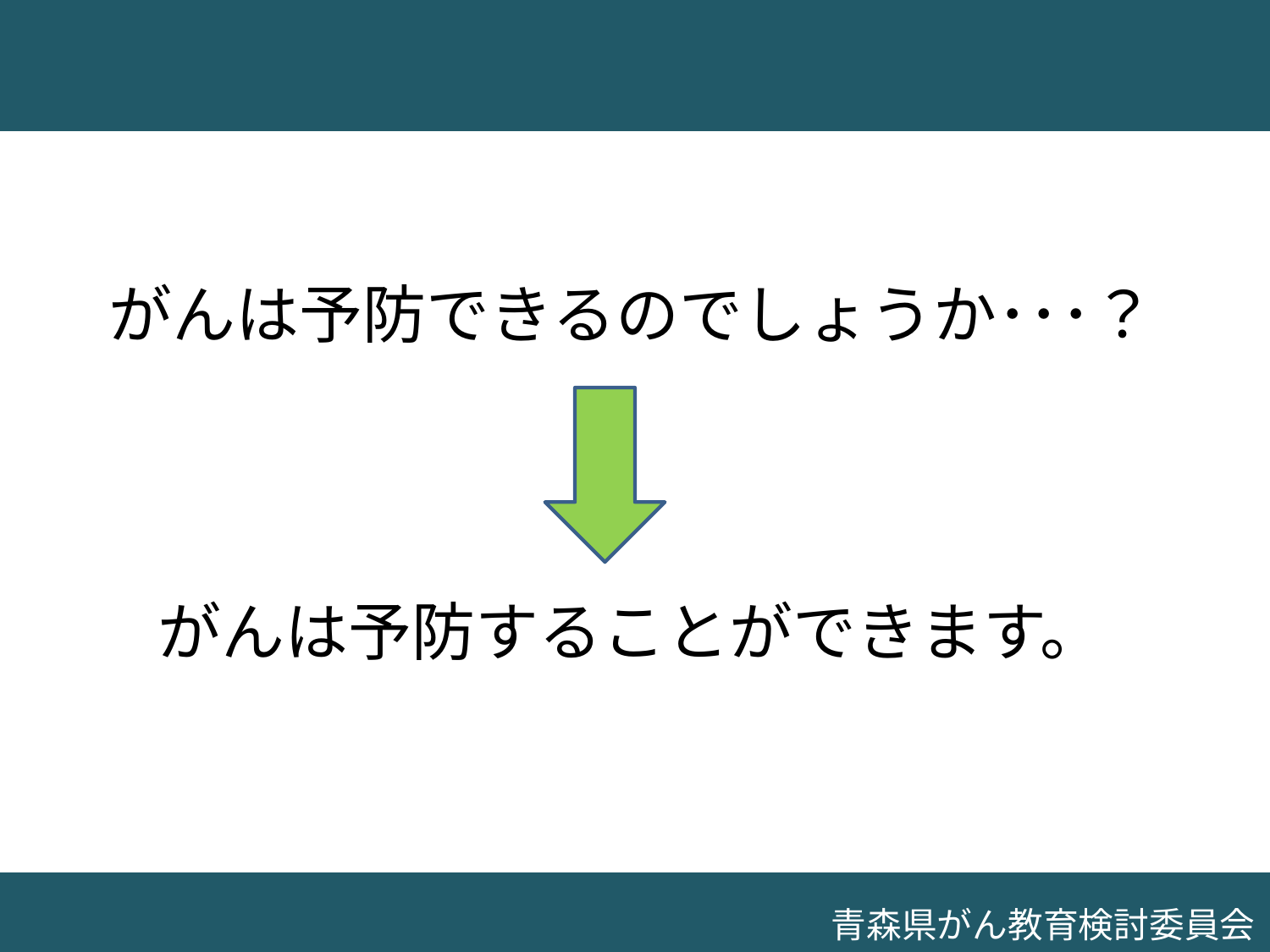

がんは予防できるのでしょうか･･･？

がんは予防することができます。

青森県がん教育検討委員会